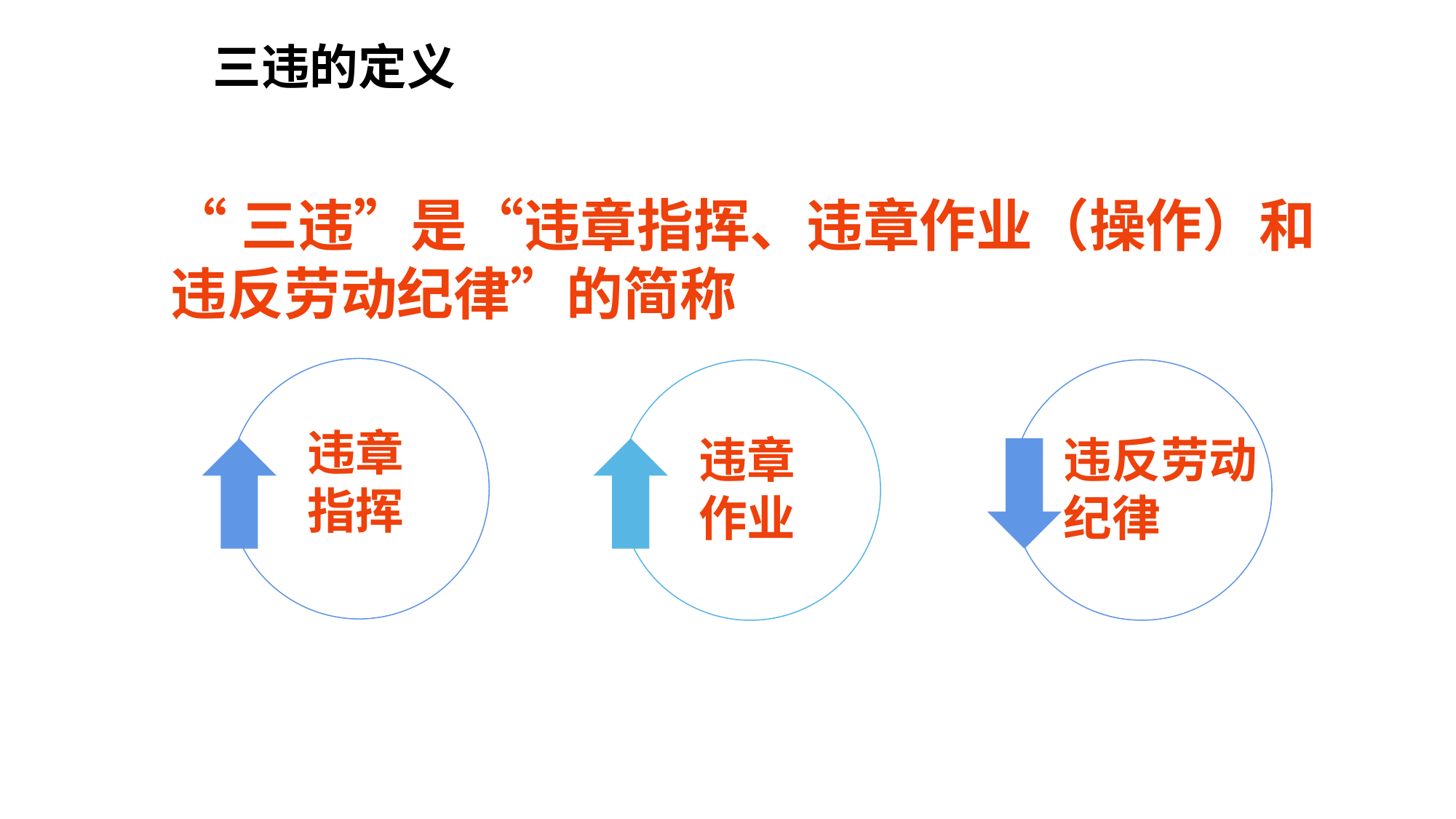

三违的定义
“三违”是“违章指挥、违章作业（操作）和违反劳动纪律”的简称

违章指挥
违反劳动纪律
违章作业